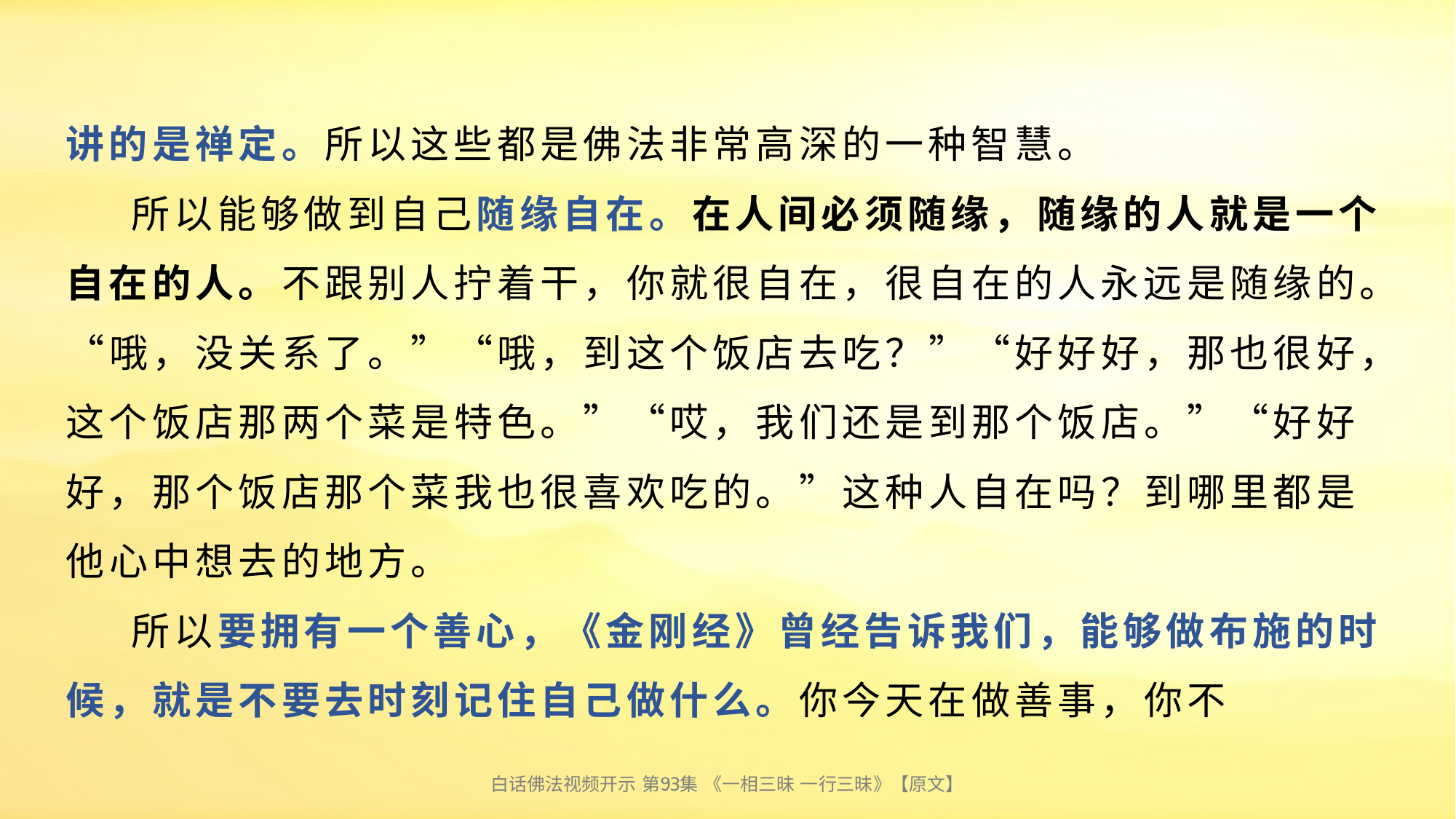

# 讲的是禅定。所以这些都是佛法非常高深的一种智慧。 所以能够做到自己随缘自在。在人间必须随缘，随缘的人就是一个自在的人。不跟别人拧着干，你就很自在，很自在的人永远是随缘的。“哦，没关系了。”“哦，到这个饭店去吃？”“好好好，那也很好，这个饭店那两个菜是特色。”“哎，我们还是到那个饭店。”“好好好，那个饭店那个菜我也很喜欢吃的。”这种人自在吗？到哪里都是他心中想去的地方。 所以要拥有一个善心，《金刚经》曾经告诉我们，能够做布施的时候，就是不要去时刻记住自己做什么。你今天在做善事，你不
白话佛法视频开示 第93集 《一相三昧 一行三昧》【原文】